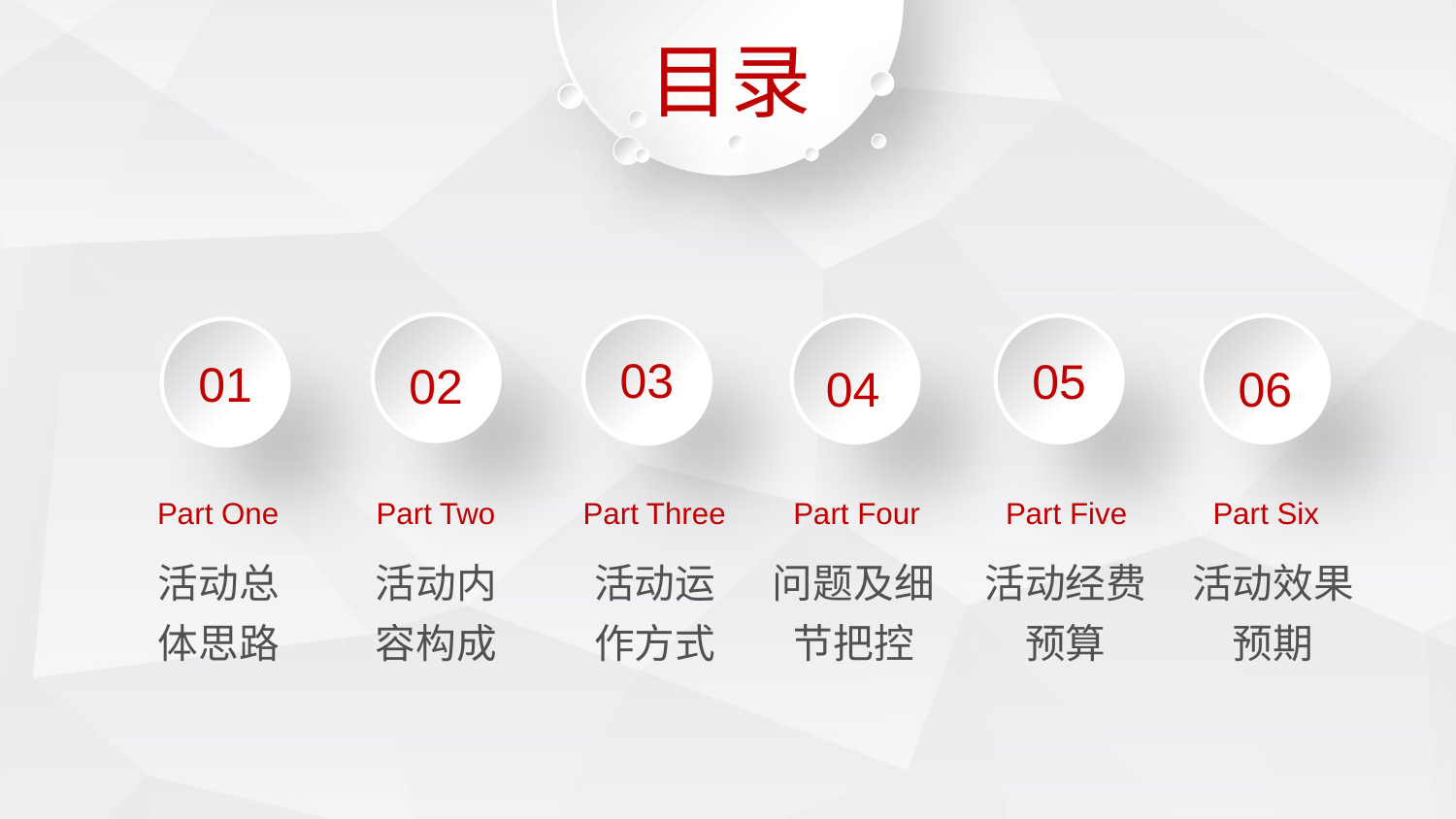

目录

03
05
01
02
04
06
Part Two
Part Three
Part Four
Part Five
Part Six
Part One
活动内容构成
活动运作方式
问题及细节把控
活动经费预算
活动效果预期
活动总体思路